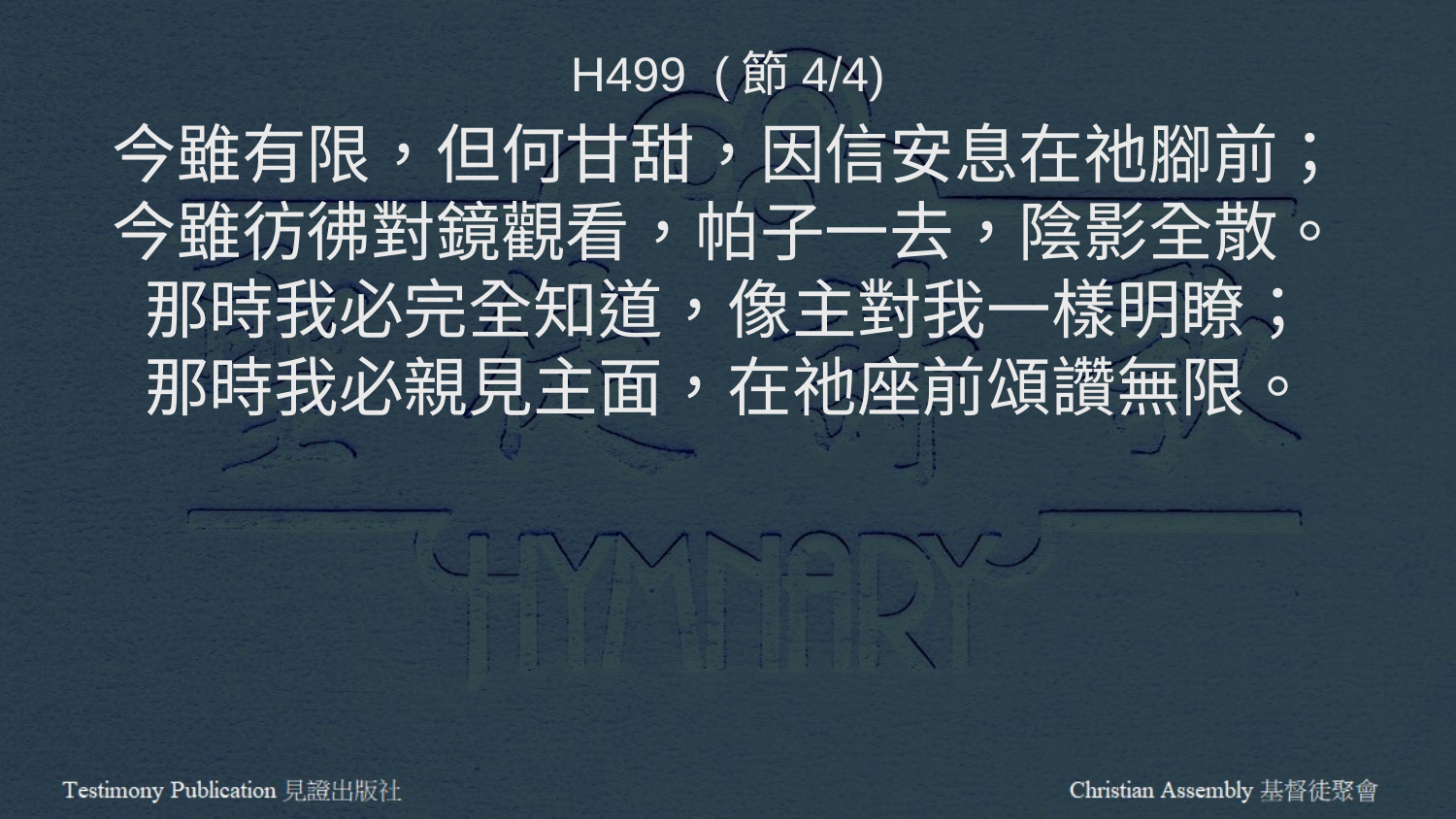

H499  (節4/4)
今雖有限，但何甘甜，因信安息在祂腳前；
今雖彷彿對鏡觀看，帕子一去，陰影全散。
那時我必完全知道，像主對我一樣明瞭；
那時我必親見主面，在祂座前頌讚無限。